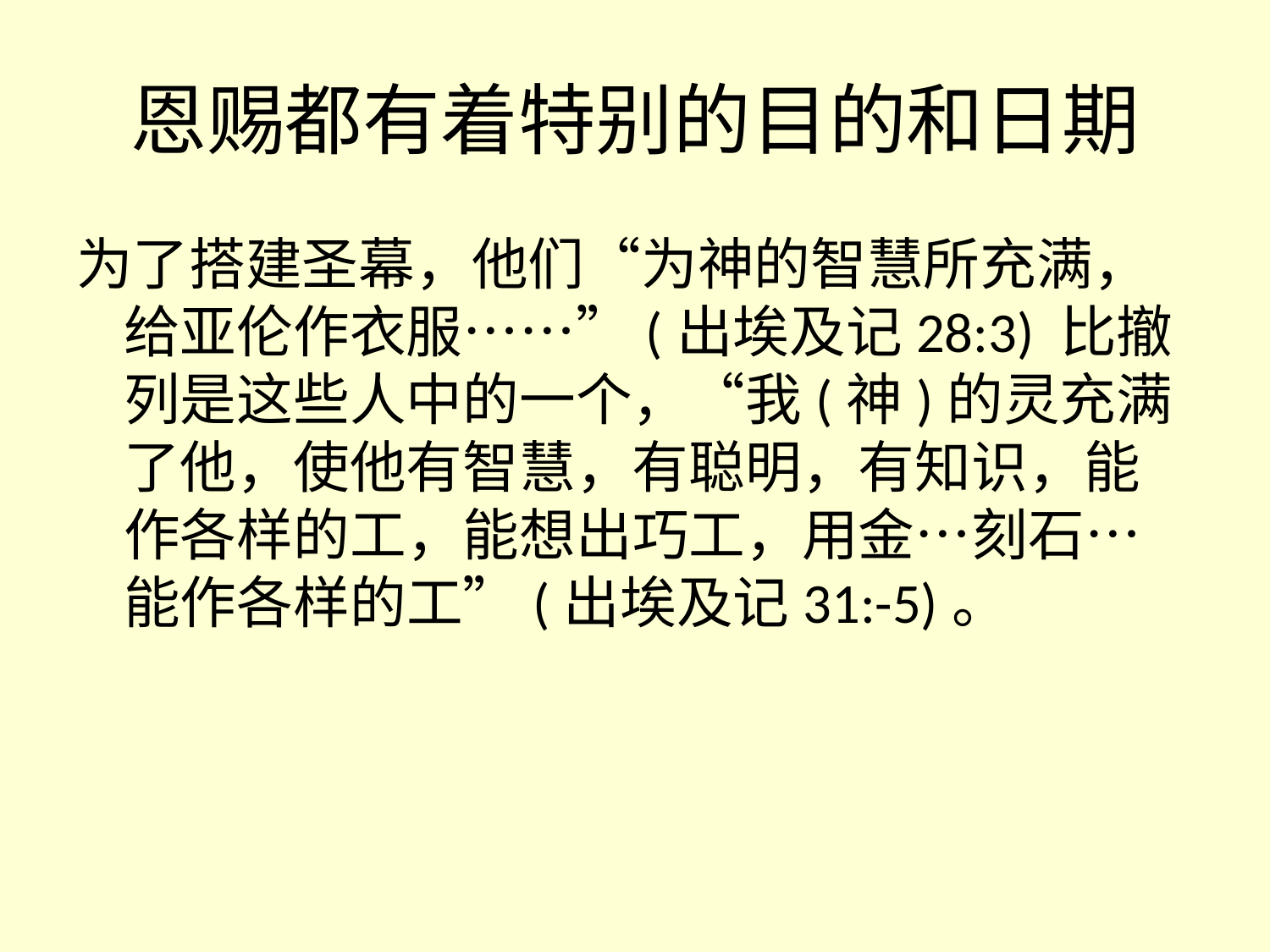

# 恩赐都有着特别的目的和日期
为了搭建圣幕，他们“为神的智慧所充满，给亚伦作衣服……”(出埃及记28:3) 比撤列是这些人中的一个，“我(神)的灵充满了他，使他有智慧，有聪明，有知识，能作各样的工，能想出巧工，用金…刻石…能作各样的工”(出埃及记31:-5)。